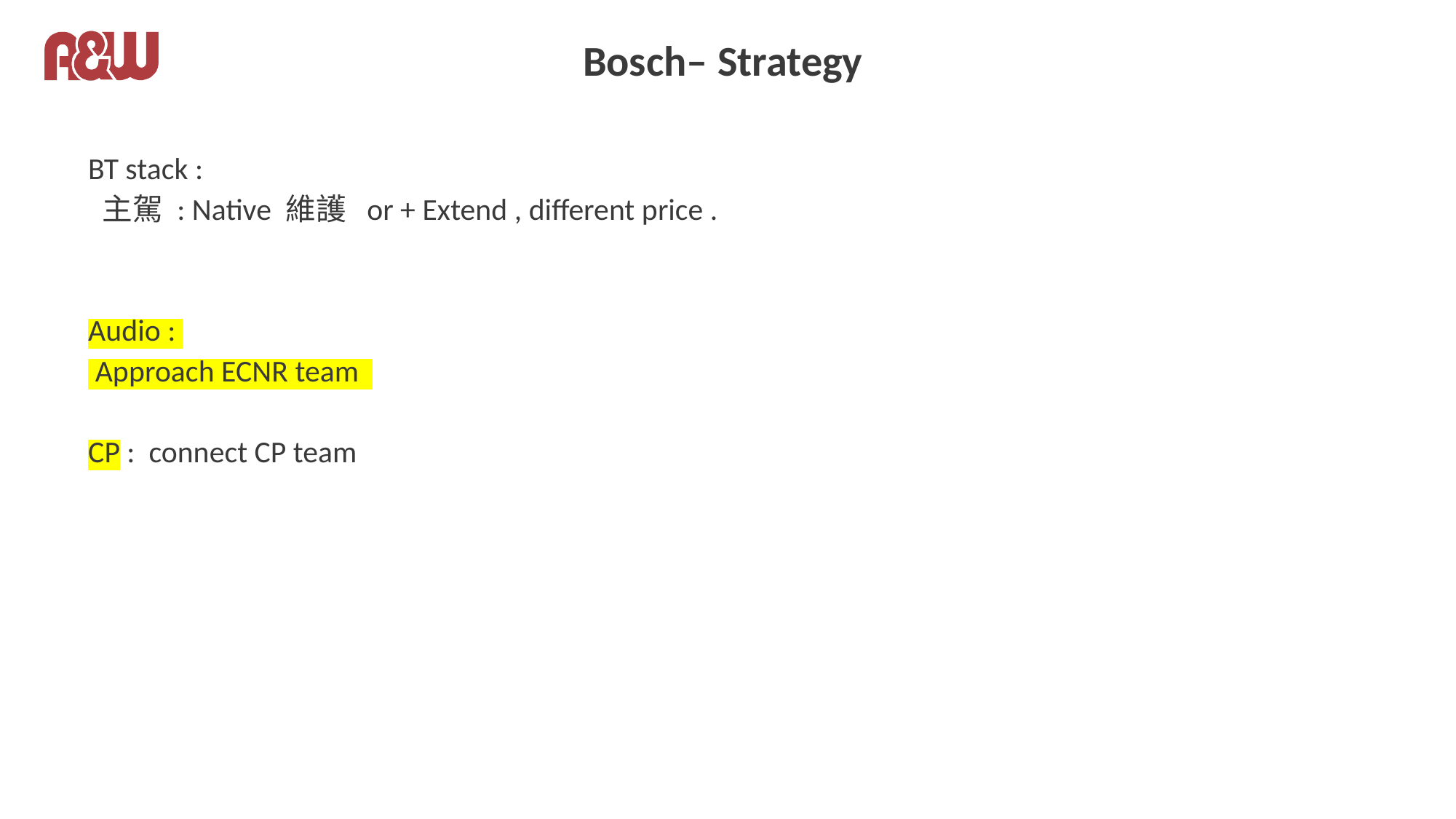

# Bosch– Strategy
BT stack :
 主駕 : Native 維護  or + Extend , different price .

Audio :
 Approach ECNR team

CP :  connect CP team